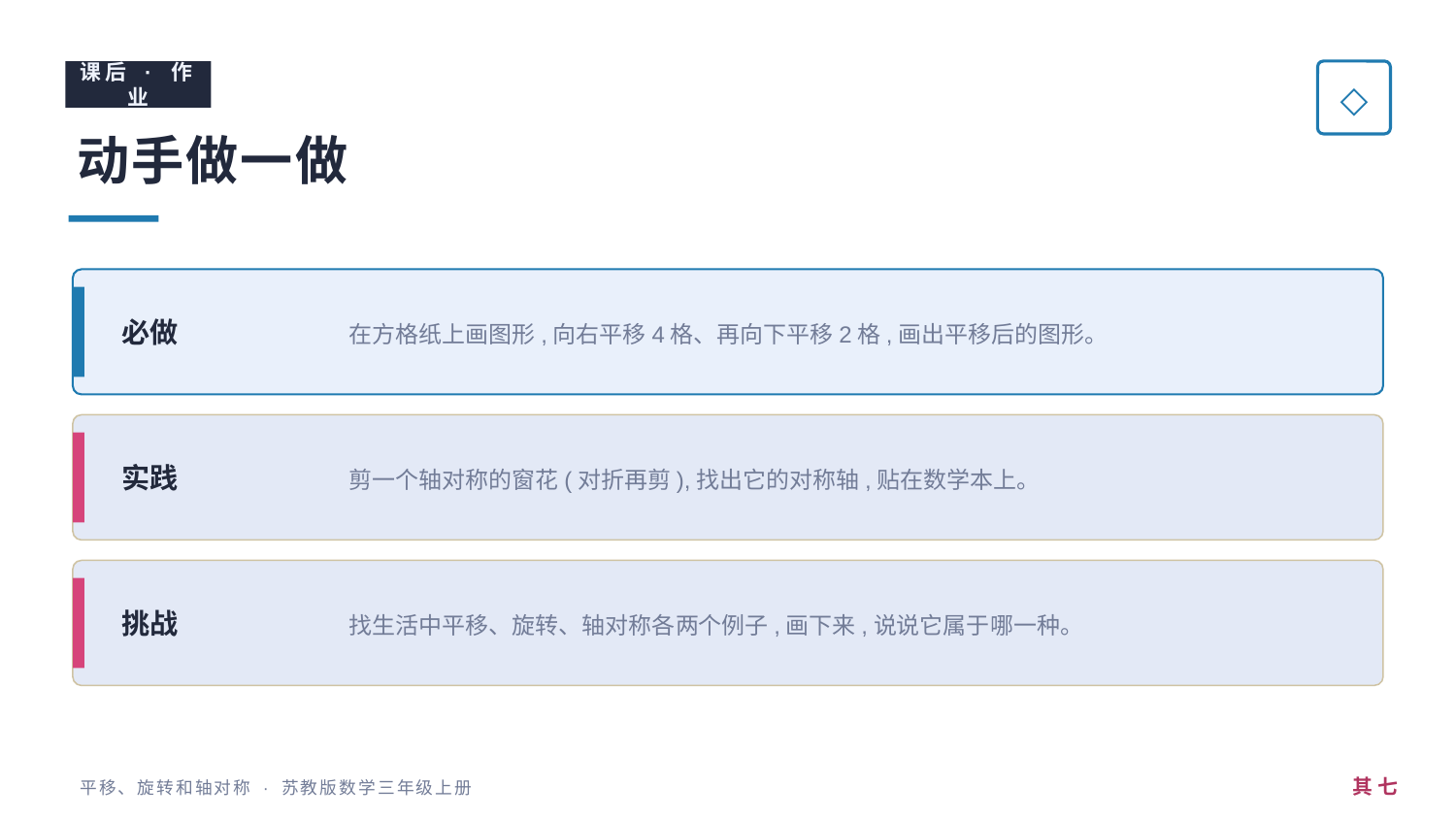

课后 · 作业
◇

动手做一做

在方格纸上画图形,向右平移4格、再向下平移2格,画出平移后的图形。
必做

剪一个轴对称的窗花(对折再剪),找出它的对称轴,贴在数学本上。
实践

找生活中平移、旋转、轴对称各两个例子,画下来,说说它属于哪一种。
挑战

其 七
平移、旋转和轴对称 · 苏教版数学三年级上册